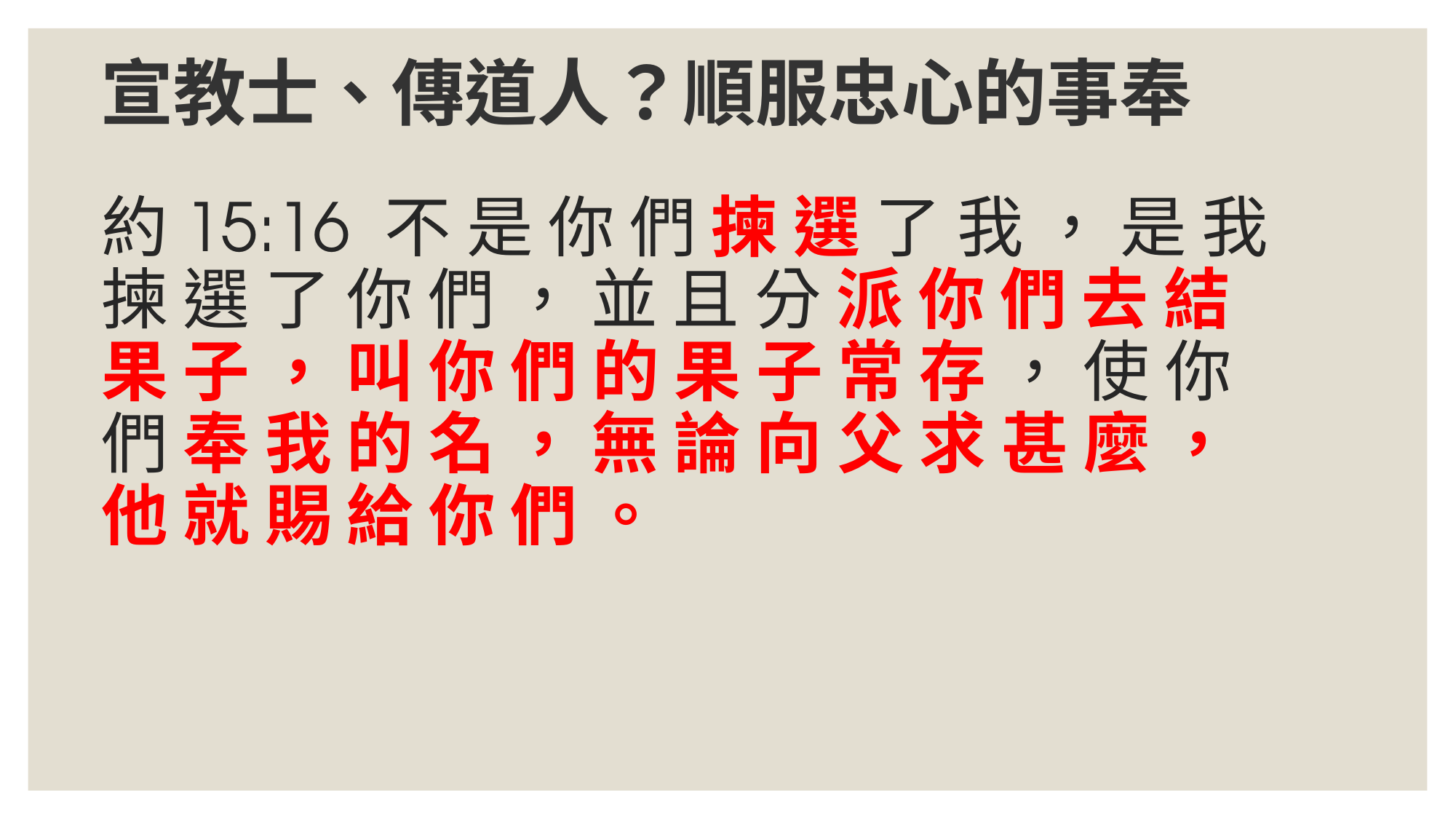

宣教士、傳道人？順服忠心的事奉
# 約15:16 不 是 你 們 揀 選 了 我 ， 是 我 揀 選 了 你 們 ， 並 且 分 派 你 們 去 結 果 子 ， 叫 你 們 的 果 子 常 存 ， 使 你 們 奉 我 的 名 ， 無 論 向 父 求 甚 麼 ， 他 就 賜 給 你 們 。